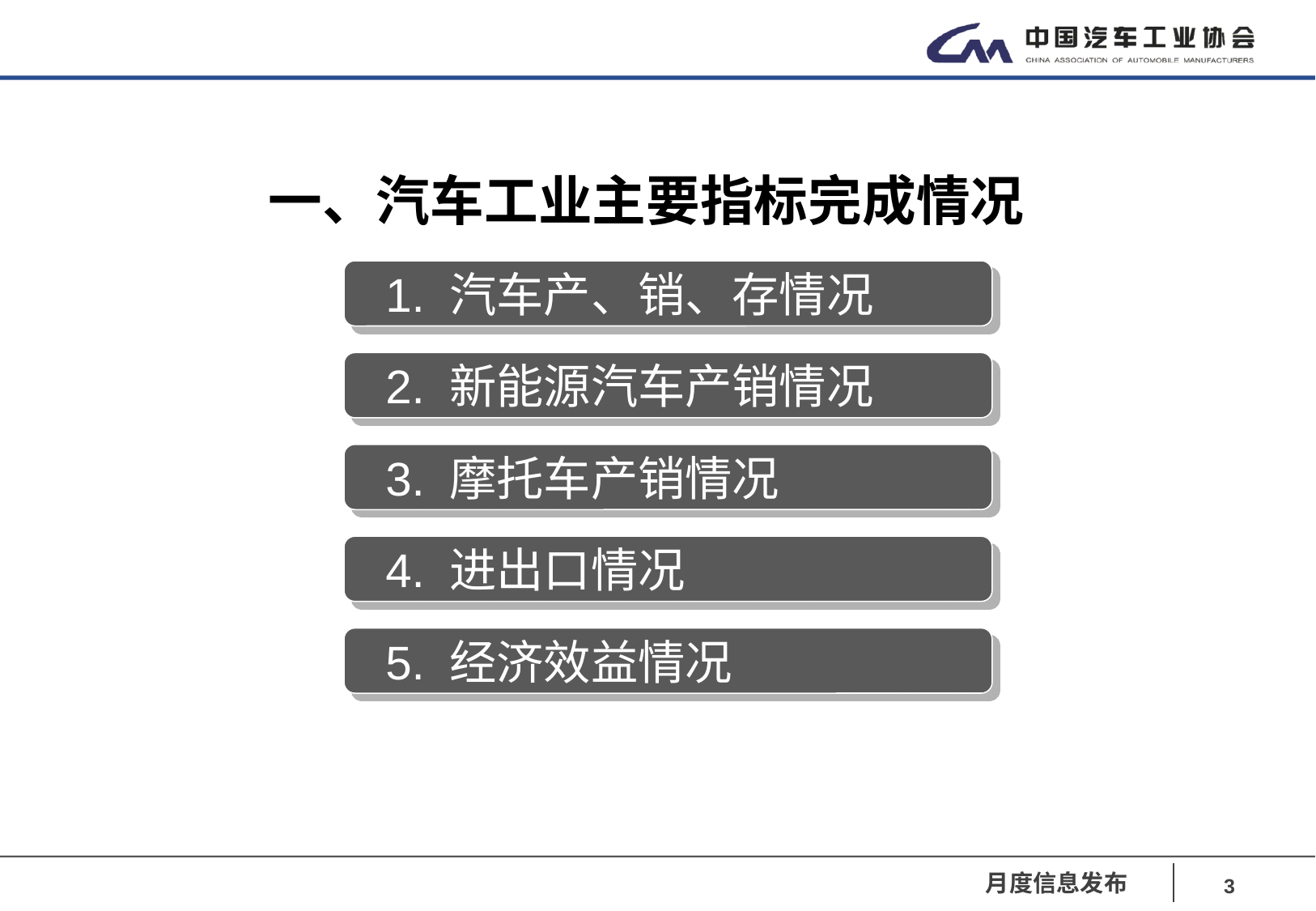

# 一、汽车工业主要指标完成情况
  1. 汽车产、销、存情况
  2. 新能源汽车产销情况
  3. 摩托车产销情况
  4. 进出口情况
  5. 经济效益情况